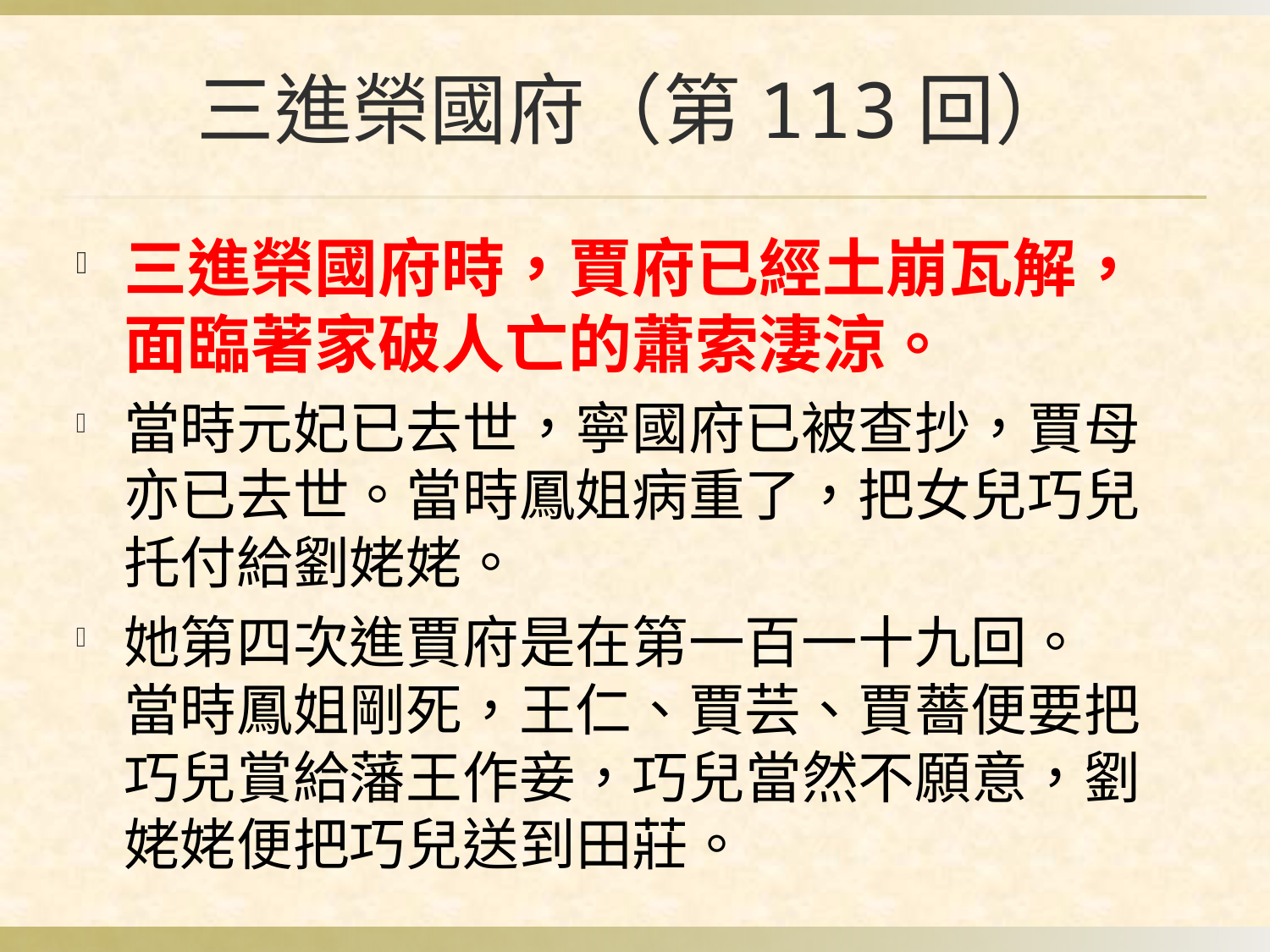

# 三進榮國府（第113回）
三進榮國府時，賈府已經土崩瓦解，面臨著家破人亡的蕭索淒涼。
當時元妃已去世，寧國府已被查抄，賈母亦已去世。當時鳳姐病重了，把女兒巧兒托付給劉姥姥。
她第四次進賈府是在第一百一十九回。
當時鳳姐剛死，王仁、賈芸、賈薔便要把巧兒賞給藩王作妾，巧兒當然不願意，劉姥姥便把巧兒送到田莊。